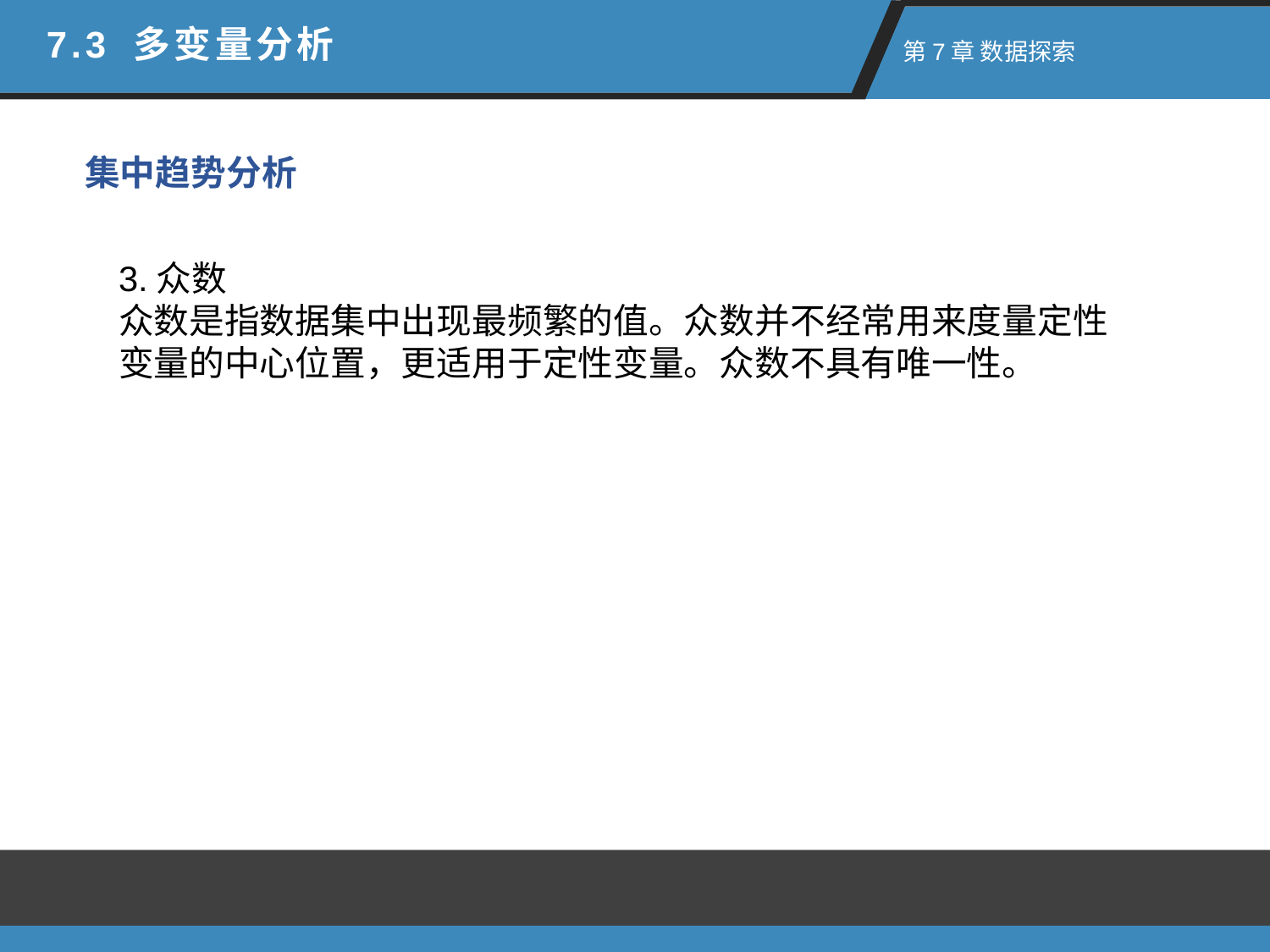

7.3 多变量分析
  第7章 数据探索
集中趋势分析
3.众数
众数是指数据集中出现最频繁的值。众数并不经常用来度量定性变量的中心位置，更适用于定性变量。众数不具有唯一性。